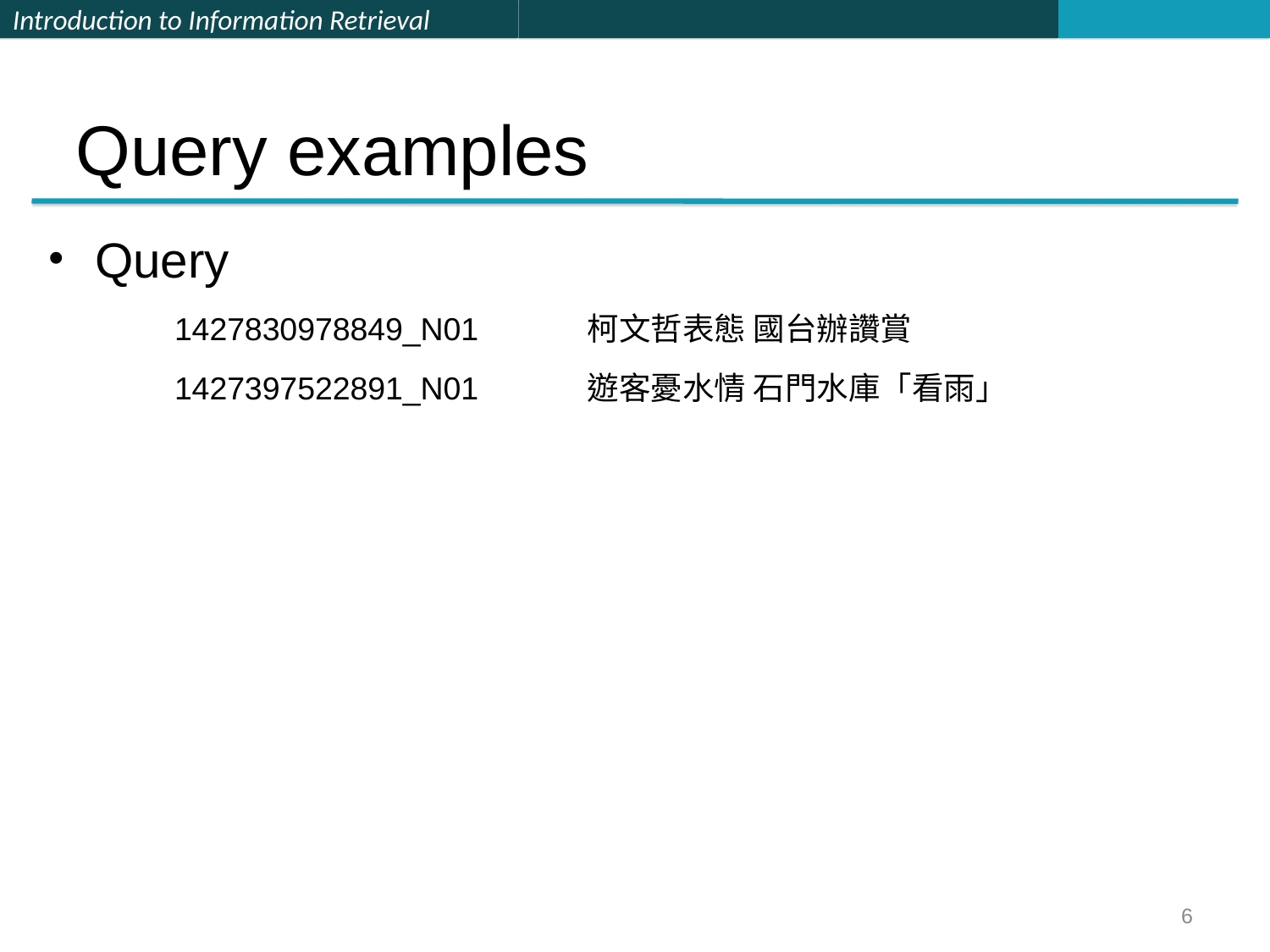

# Query examples
Query
1427830978849_N01	柯文哲表態 國台辦讚賞
1427397522891_N01	遊客憂水情 石門水庫「看雨」
6